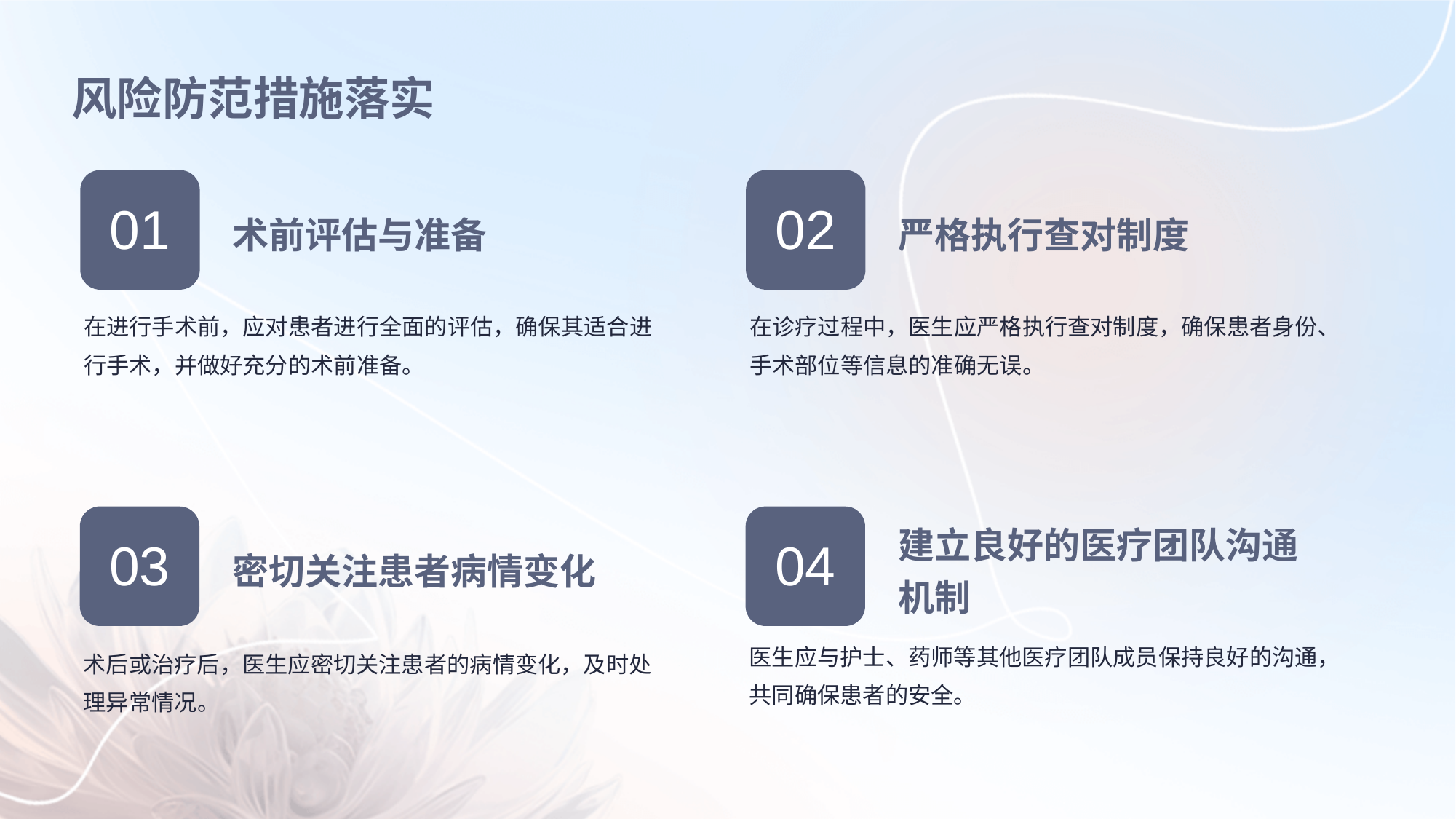

风险防范措施落实

术前评估与准备

严格执行查对制度
01
02
在进行手术前，应对患者进行全面的评估，确保其适合进行手术，并做好充分的术前准备。
在诊疗过程中，医生应严格执行查对制度，确保患者身份、手术部位等信息的准确无误。

密切关注患者病情变化

建立良好的医疗团队沟通机制
03
04
医生应与护士、药师等其他医疗团队成员保持良好的沟通，共同确保患者的安全。
术后或治疗后，医生应密切关注患者的病情变化，及时处理异常情况。